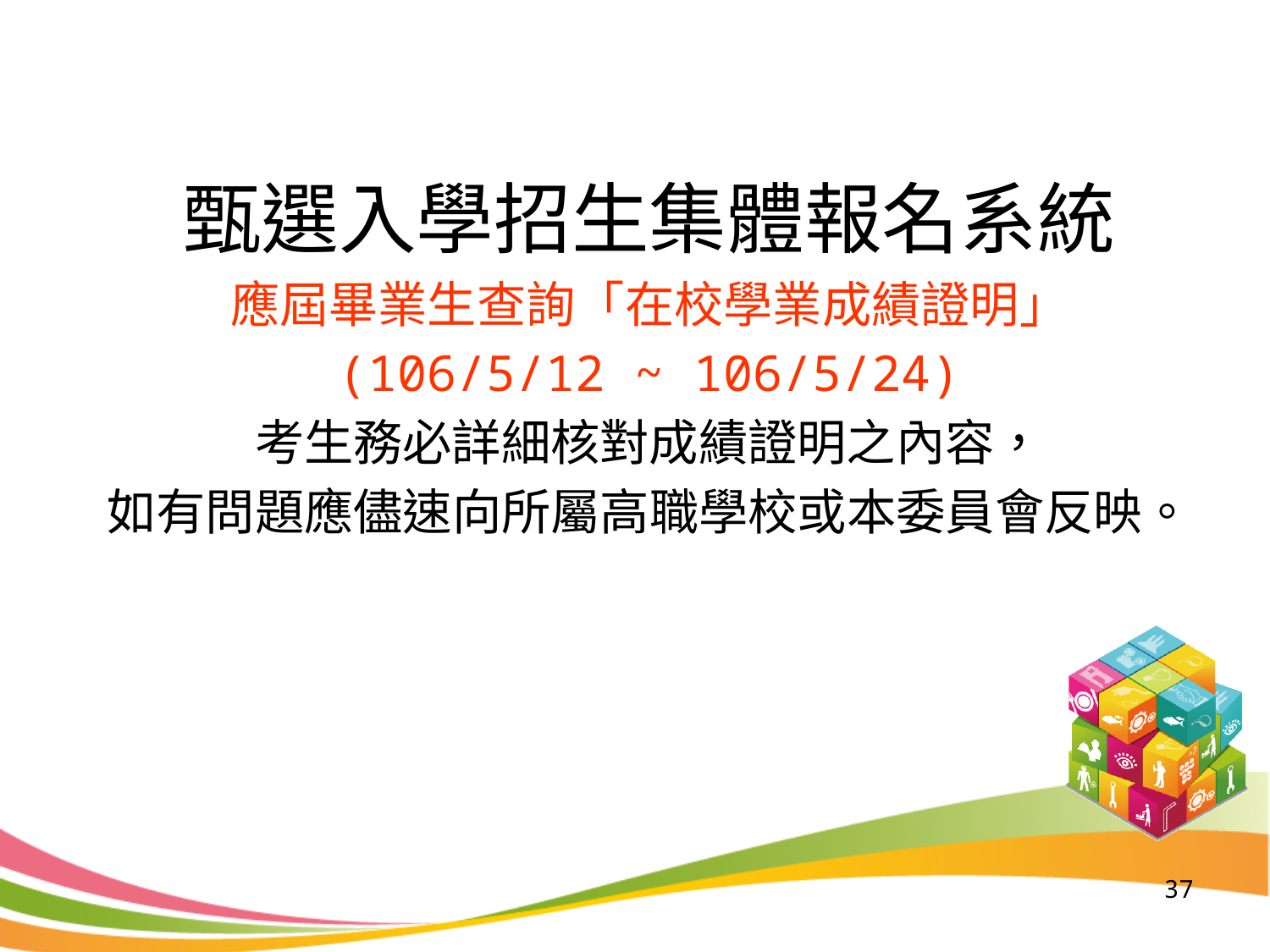

甄選入學招生集體報名系統
應屆畢業生查詢「在校學業成績證明」
(106/5/12 ~ 106/5/24)
考生務必詳細核對成績證明之內容，
如有問題應儘速向所屬高職學校或本委員會反映。
37